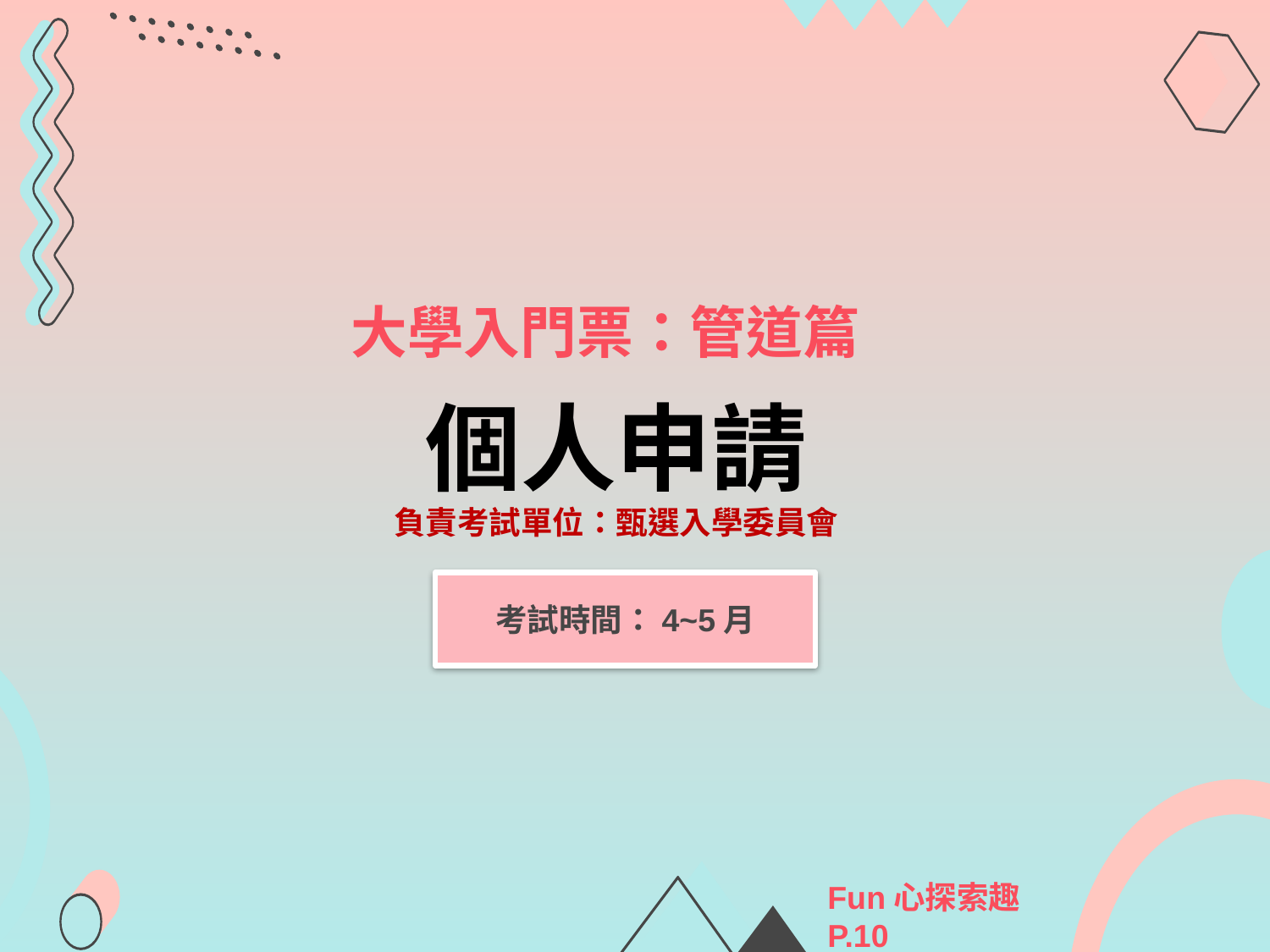

大學入門票：管道篇
個人申請
負責考試單位：甄選入學委員會
考試時間：4~5月
Fun心探索趣 P.10